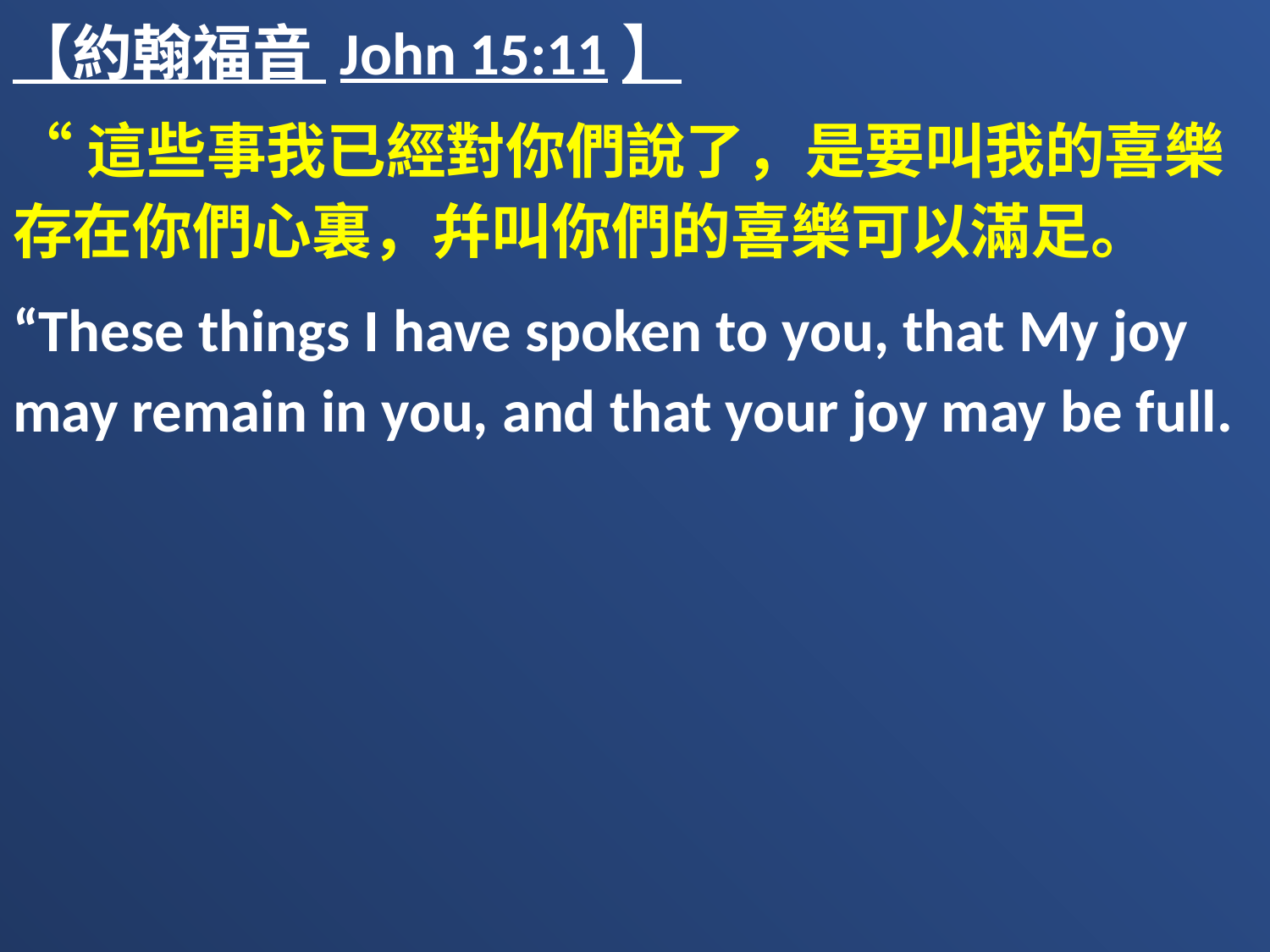

【約翰福音 John 15:11】
“這些事我已經對你們說了，是要叫我的喜樂存在你們心裏，幷叫你們的喜樂可以滿足。
“These things I have spoken to you, that My joy may remain in you, and that your joy may be full.